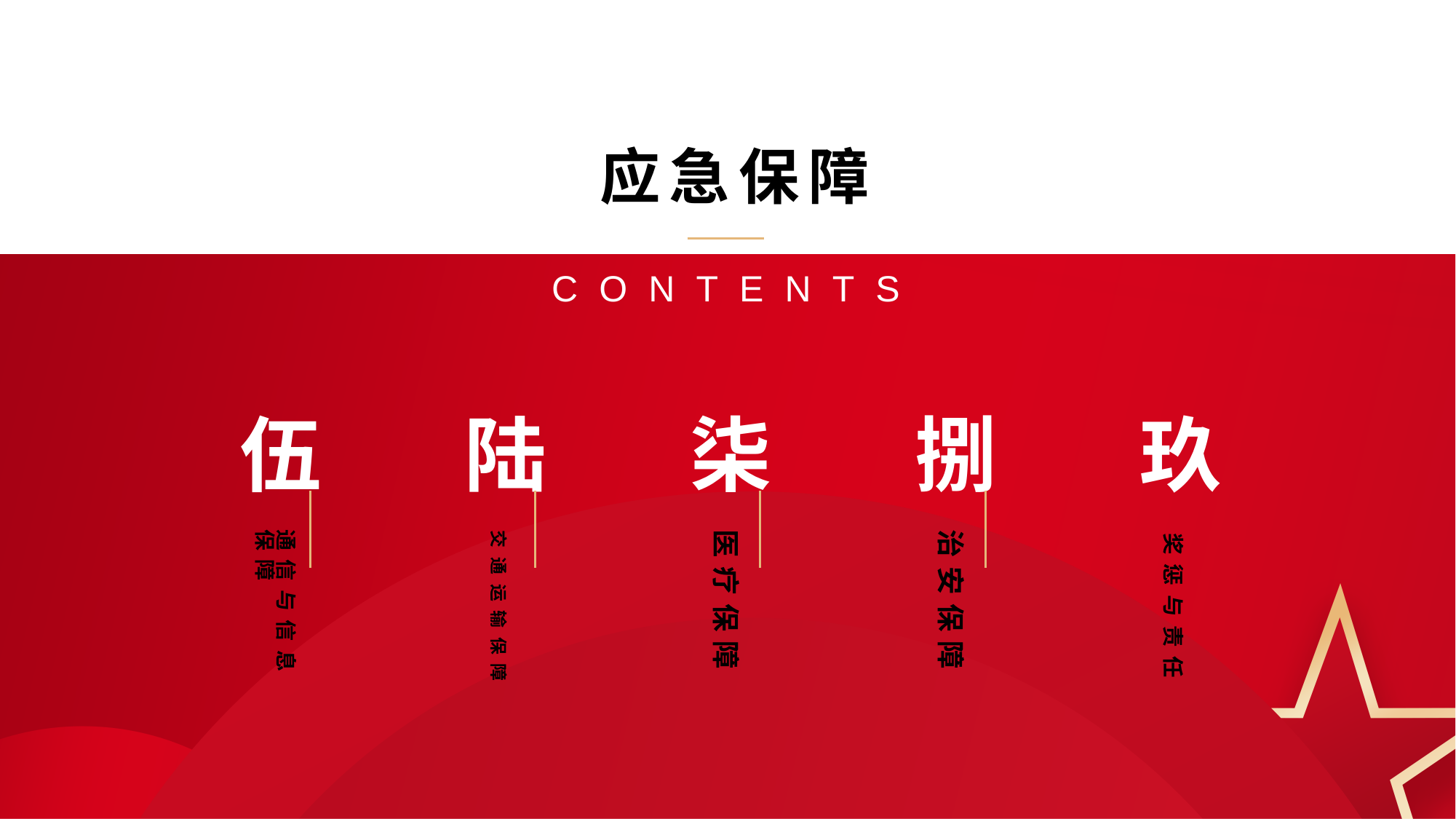

应急保障
CONTENTS
伍
陆
柒
捌
玖
通信与信息保障
交通运输保障
医疗保障
治安保障
奖惩与责任